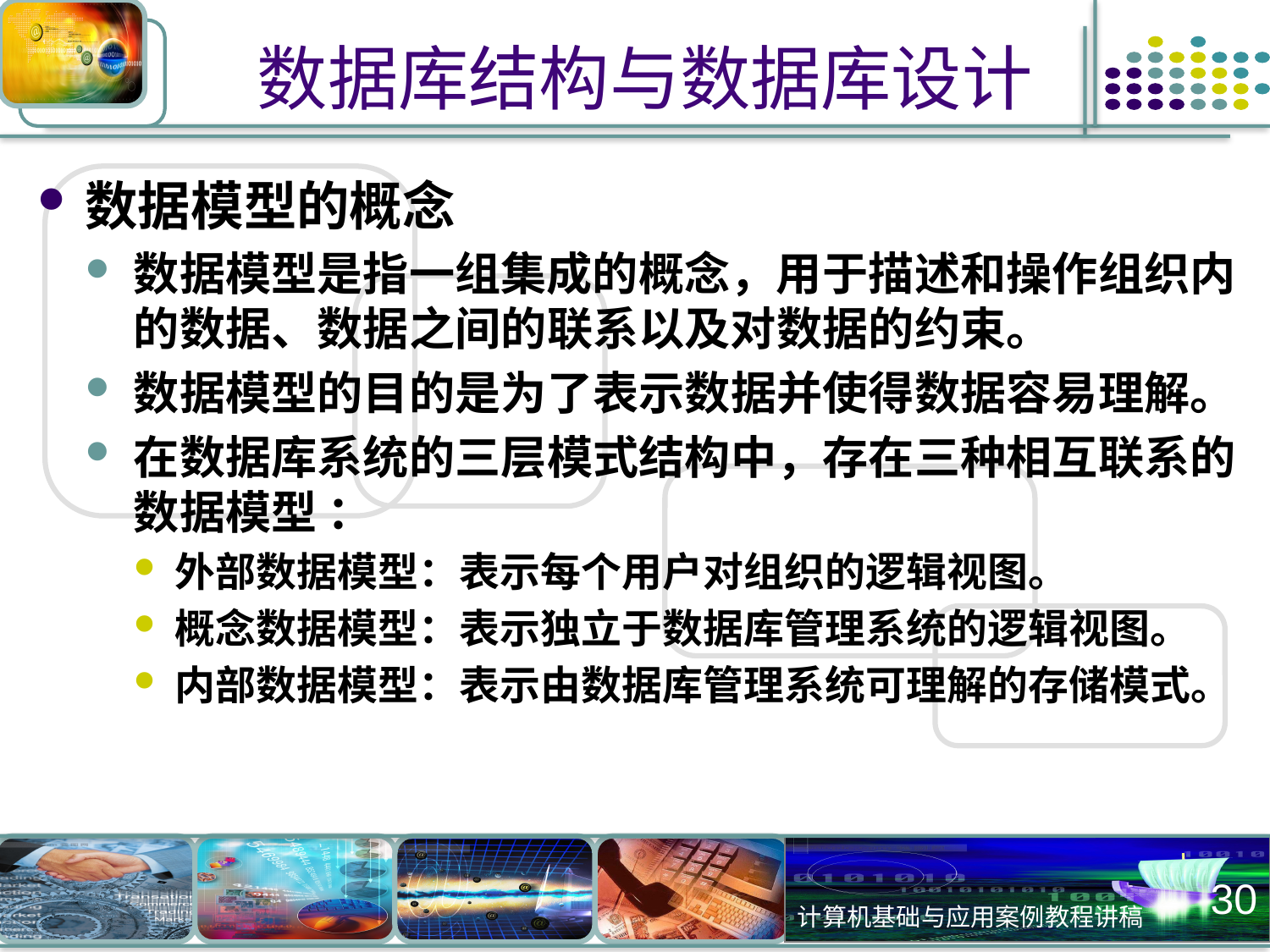

# 数据库结构与数据库设计
数据模型的概念
数据模型是指一组集成的概念，用于描述和操作组织内的数据、数据之间的联系以及对数据的约束。
数据模型的目的是为了表示数据并使得数据容易理解。
在数据库系统的三层模式结构中，存在三种相互联系的数据模型 ：
外部数据模型：表示每个用户对组织的逻辑视图。
概念数据模型：表示独立于数据库管理系统的逻辑视图。
内部数据模型：表示由数据库管理系统可理解的存储模式。
30